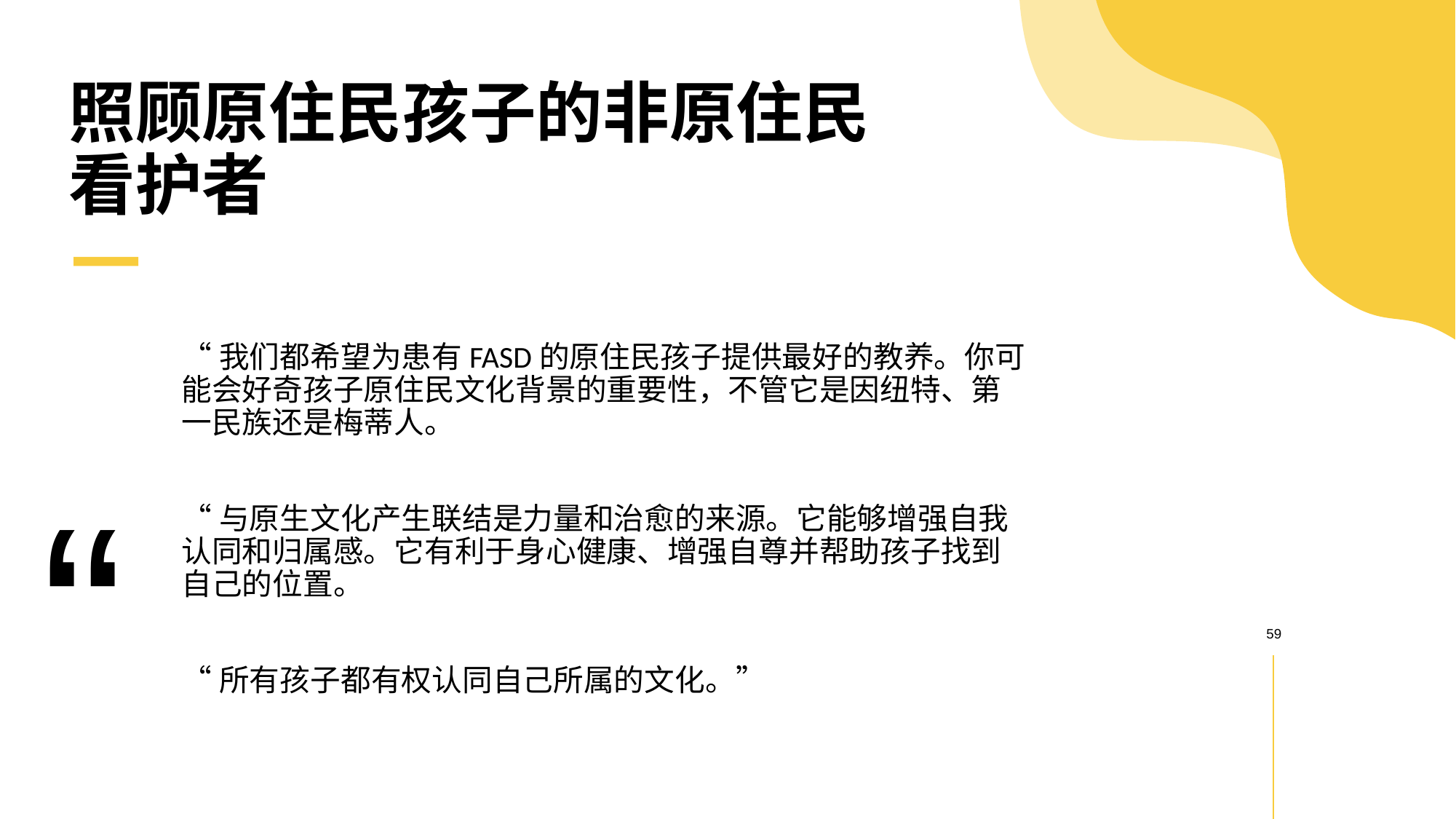

# 照顾原住民孩子的非原住民看护者

“我们都希望为患有FASD的原住民孩子提供最好的教养。你可能会好奇孩子原住民文化背景的重要性，不管它是因纽特、第一民族还是梅蒂人。

“与原生文化产生联结是力量和治愈的来源。它能够增强自我认同和归属感。它有利于身心健康、增强自尊并帮助孩子找到自己的位置。

“所有孩子都有权认同自己所属的文化。”

“
59